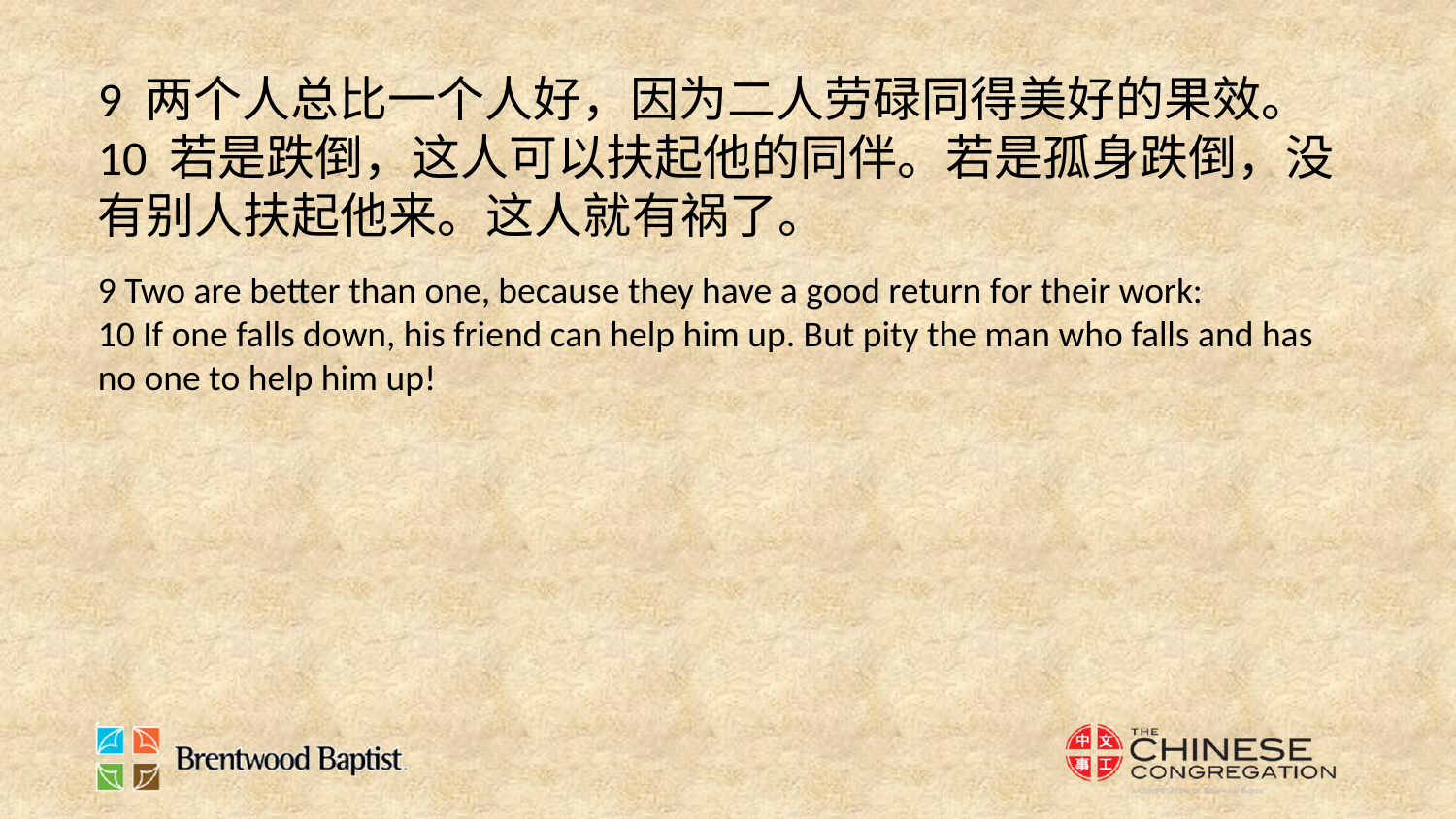

9 两个人总比一个人好，因为二人劳碌同得美好的果效。
10 若是跌倒，这人可以扶起他的同伴。若是孤身跌倒，没有别人扶起他来。这人就有祸了。

9 Two are better than one, because they have a good return for their work:
10 If one falls down, his friend can help him up. But pity the man who falls and has no one to help him up!